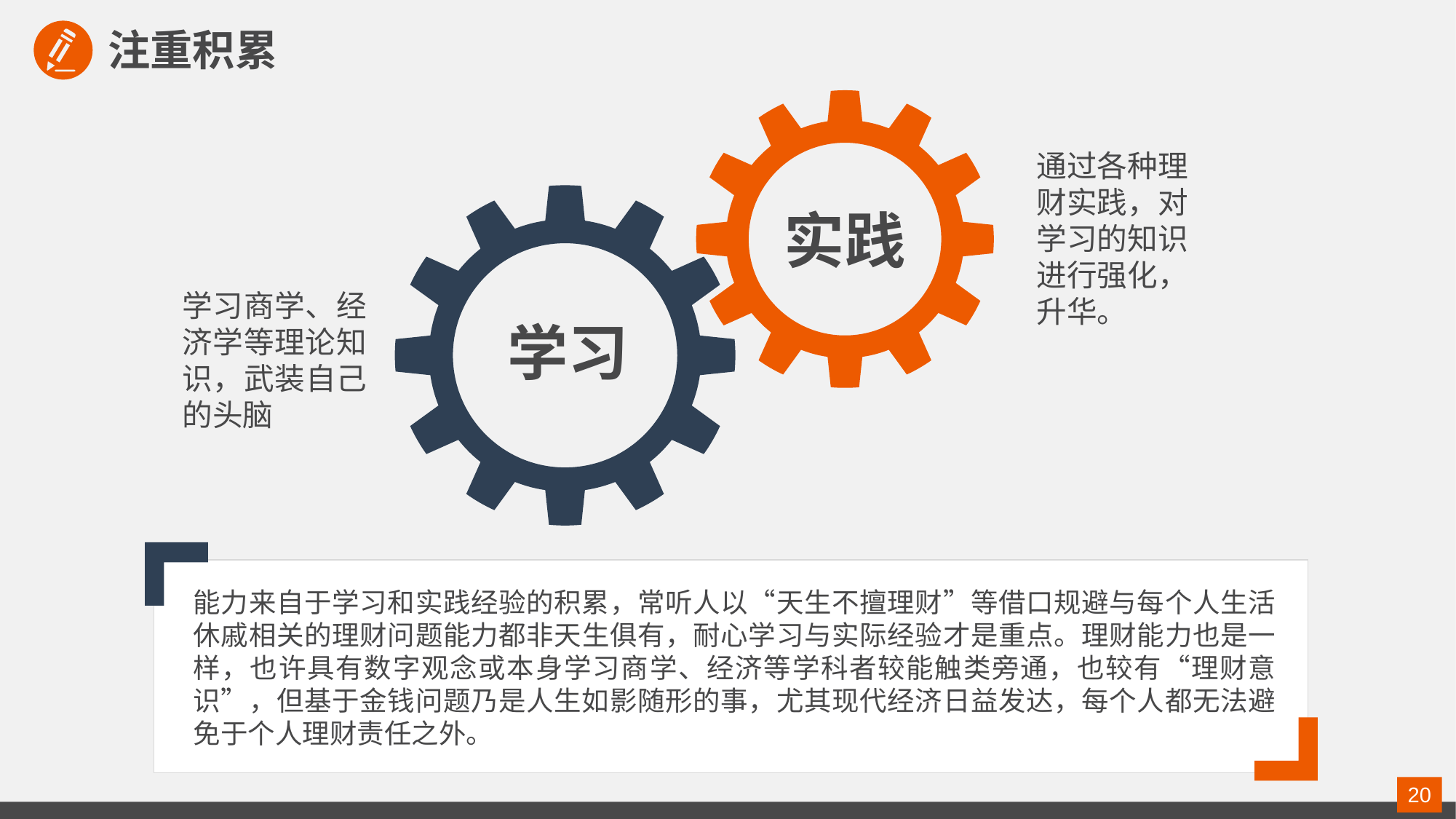

注重积累

通过各种理财实践，对学习的知识进行强化，升华。

实践
学习商学、经济学等理论知识，武装自己的头脑
学习

能力来自于学习和实践经验的积累，常听人以“天生不擅理财”等借口规避与每个人生活休戚相关的理财问题能力都非天生俱有，耐心学习与实际经验才是重点。理财能力也是一样，也许具有数字观念或本身学习商学、经济等学科者较能触类旁通，也较有“理财意识”，但基于金钱问题乃是人生如影随形的事，尤其现代经济日益发达，每个人都无法避免于个人理财责任之外。